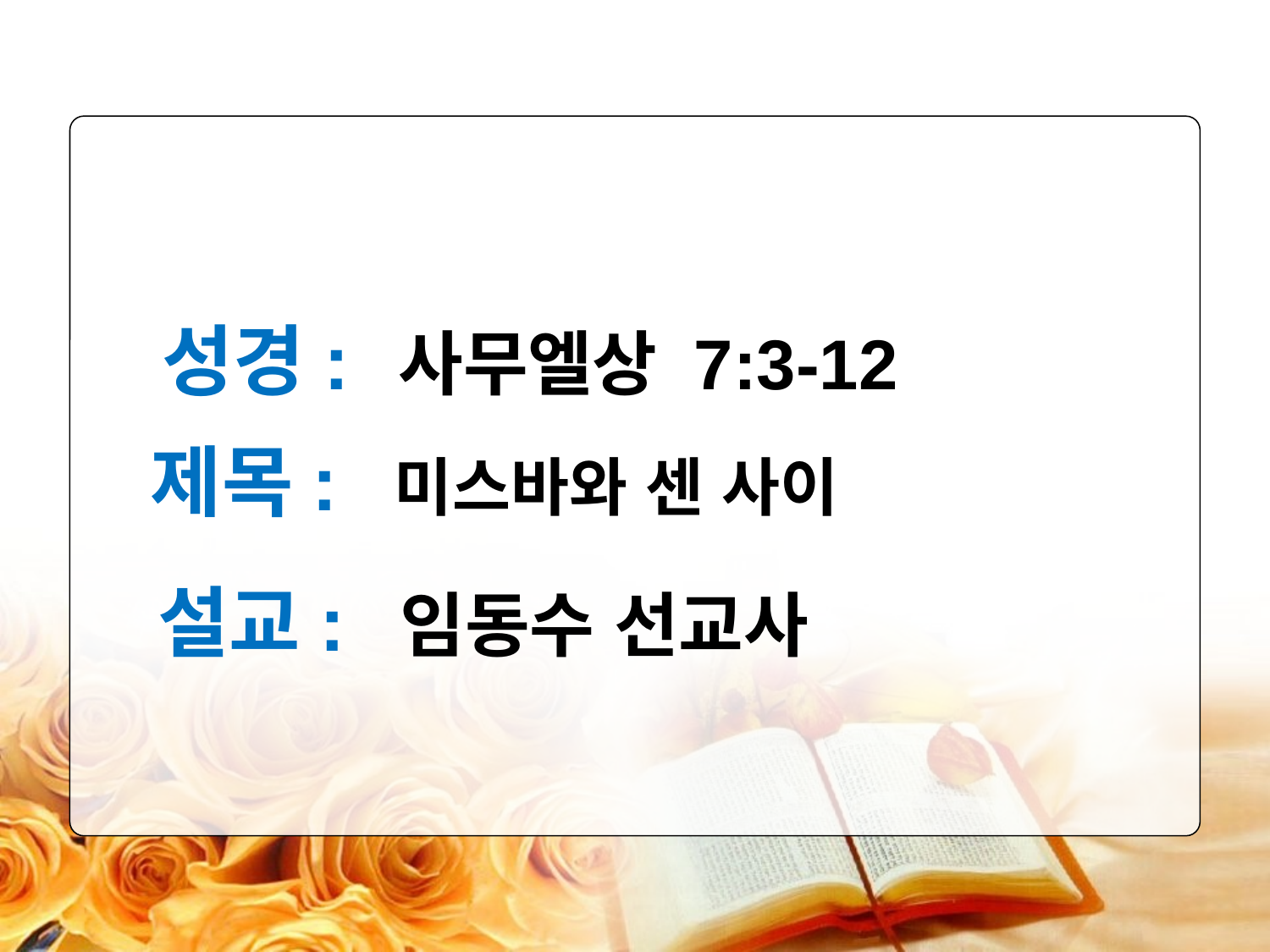

성경: 사무엘상 7:3-12
     제목:  미스바와 센 사이
      설교: 임동수 선교사